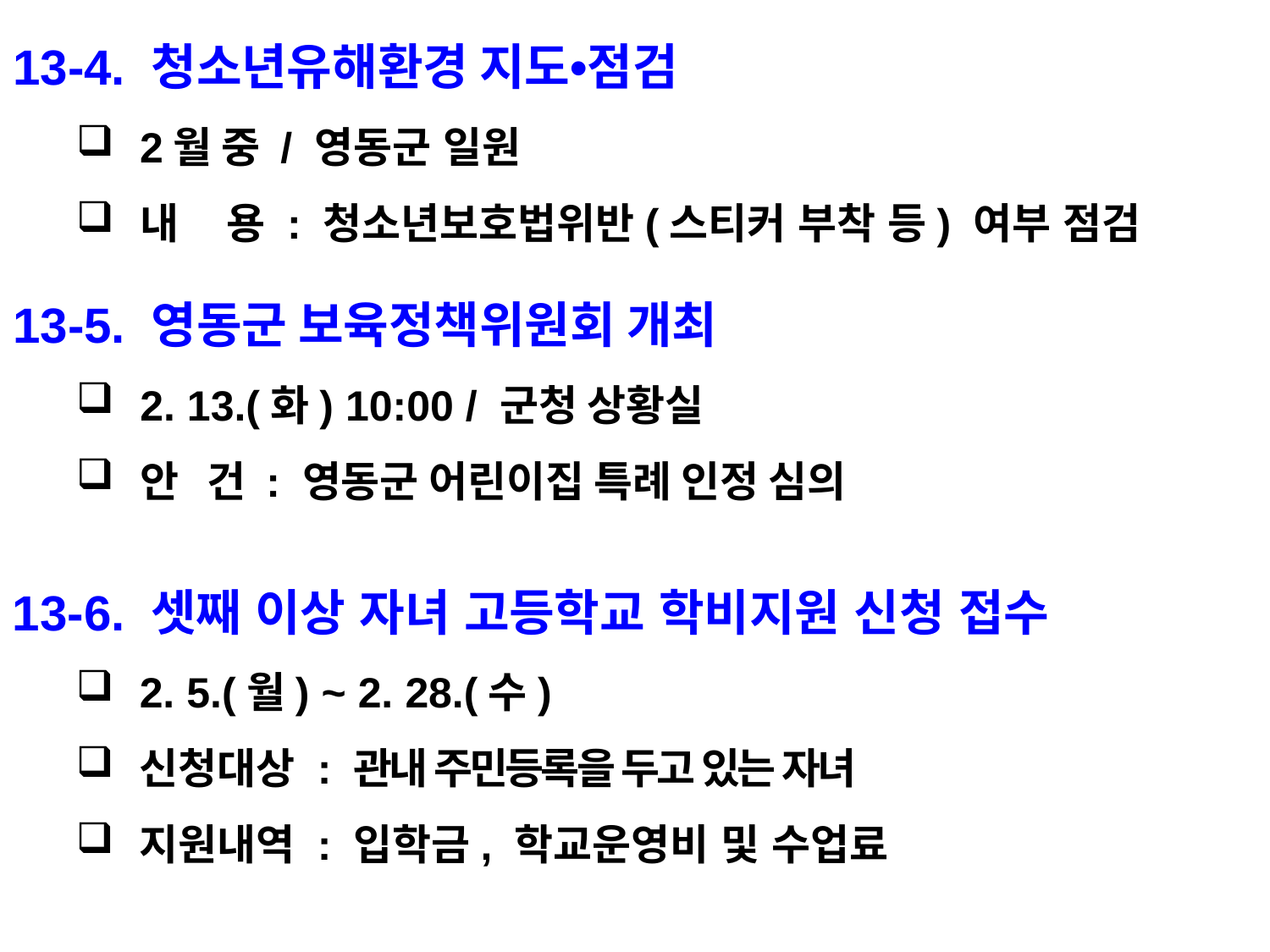

13-4. 청소년유해환경 지도•점검
2월 중 / 영동군 일원
내    용 : 청소년보호법위반(스티커 부착 등) 여부 점검

13-5. 영동군 보육정책위원회 개최
2. 13.(화) 10:00 / 군청 상황실
안   건 : 영동군 어린이집 특례 인정 심의

13-6. 셋째 이상 자녀 고등학교 학비지원 신청 접수
2. 5.(월) ~ 2. 28.(수)
신청대상 : 관내 주민등록을 두고 있는 자녀
지원내역 : 입학금, 학교운영비 및 수업료